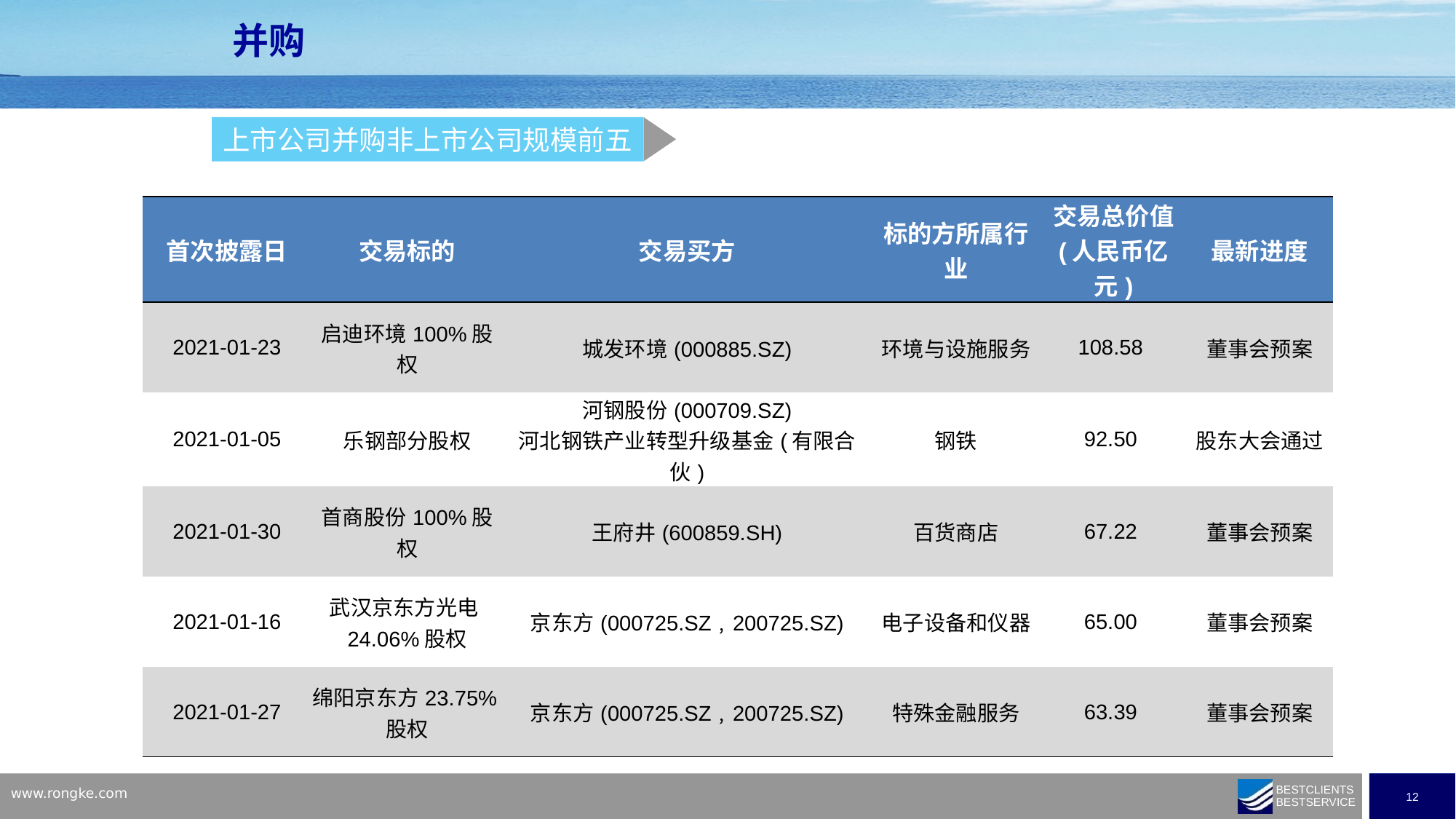

并购
上市公司并购非上市公司规模前五

| 首次披露日 | 交易标的 | 交易买方 | 标的方所属行业 | 交易总价值 (人民币亿元) | 最新进度 |
| --- | --- | --- | --- | --- | --- |
| 2021-01-23 | 启迪环境100%股权 | 城发环境(000885.SZ) | 环境与设施服务 | 108.58 | 董事会预案 |
| 2021-01-05 | 乐钢部分股权 | 河钢股份(000709.SZ) 河北钢铁产业转型升级基金(有限合伙) | 钢铁 | 92.50 | 股东大会通过 |
| 2021-01-30 | 首商股份100%股权 | 王府井(600859.SH) | 百货商店 | 67.22 | 董事会预案 |
| 2021-01-16 | 武汉京东方光电24.06%股权 | 京东方(000725.SZ﹐200725.SZ) | 电子设备和仪器 | 65.00 | 董事会预案 |
| 2021-01-27 | 绵阳京东方23.75%股权 | 京东方(000725.SZ﹐200725.SZ) | 特殊金融服务 | 63.39 | 董事会预案 |